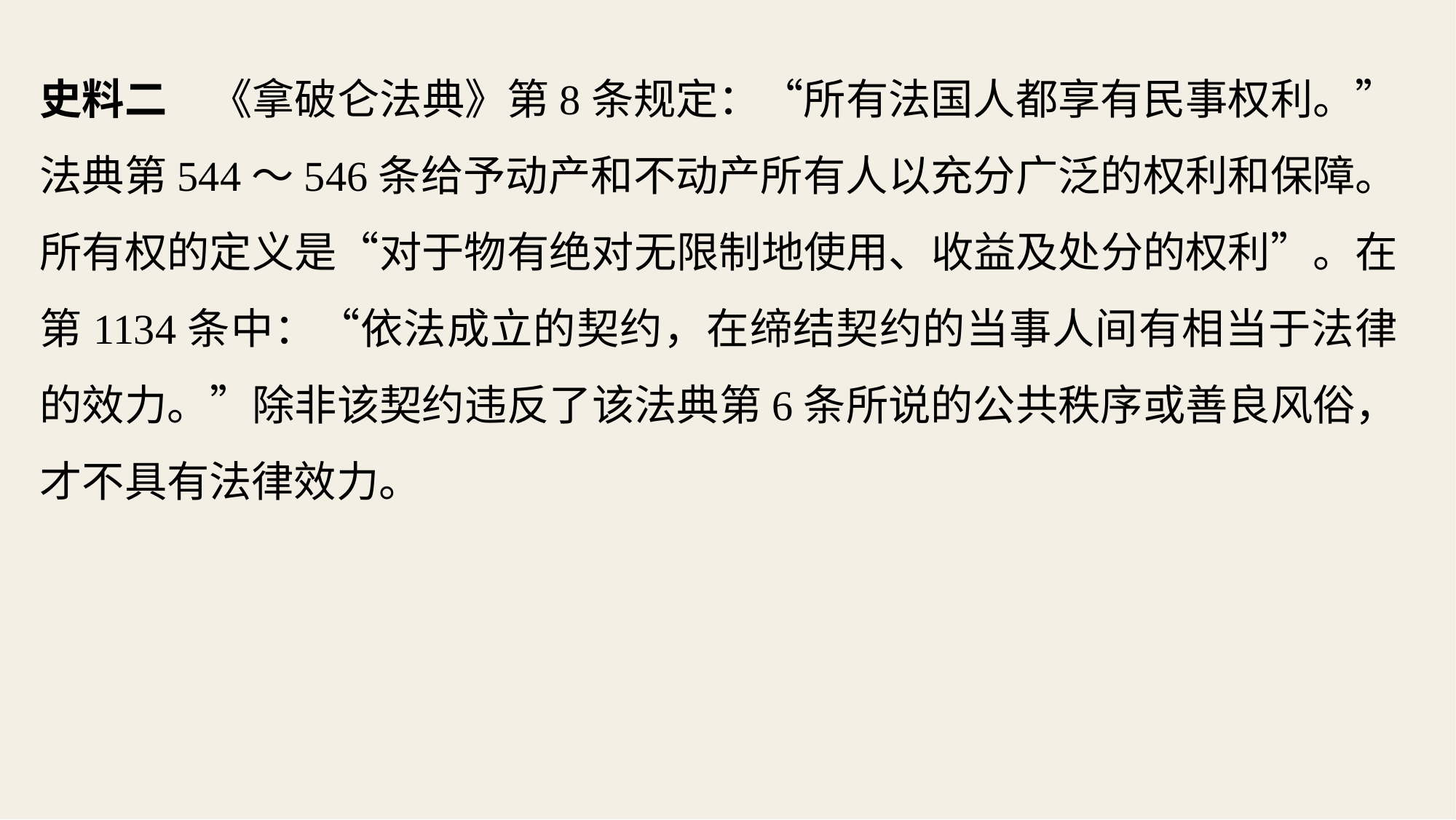

史料二　《拿破仑法典》第8条规定：“所有法国人都享有民事权利。”法典第544～546条给予动产和不动产所有人以充分广泛的权利和保障。所有权的定义是“对于物有绝对无限制地使用、收益及处分的权利”。在第1134条中：“依法成立的契约，在缔结契约的当事人间有相当于法律的效力。”除非该契约违反了该法典第6条所说的公共秩序或善良风俗，才不具有法律效力。